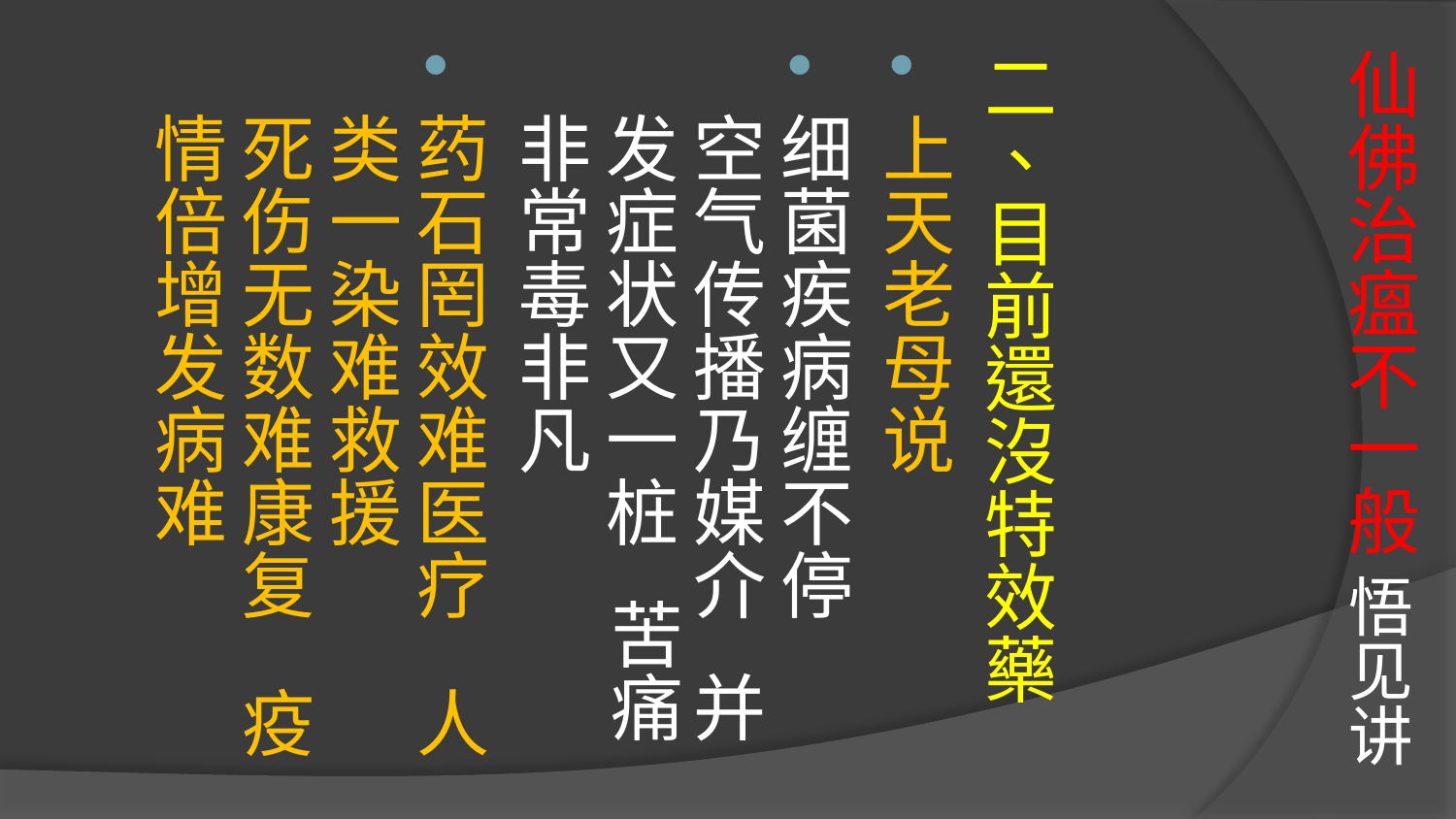

# 仙佛治瘟不一般 悟见讲
二、目前還沒特效藥
上天老母说
细菌疾病缠不停
空气传播乃媒介   并发症状又一桩   苦痛非常毒非凡
药石罔效难医疗    人类一染难救援
死伤无数难康复    疫情倍增发病难